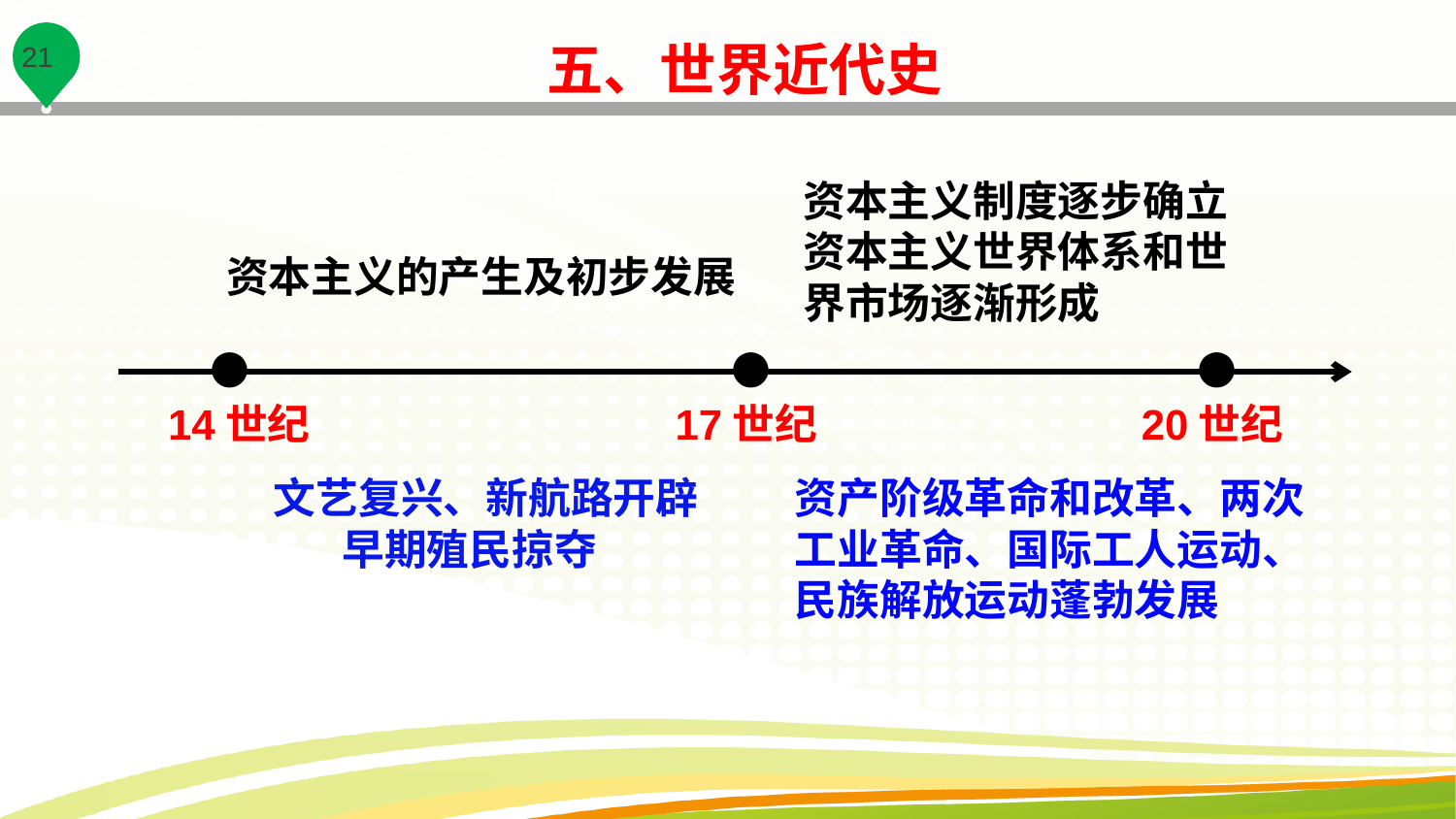

五、世界近代史
资本主义制度逐步确立
资本主义世界体系和世界市场逐渐形成
资本主义的产生及初步发展
●
●
●
14世纪
17世纪
20世纪
文艺复兴、新航路开辟
      早期殖民掠夺
资产阶级革命和改革、两次工业革命、国际工人运动、民族解放运动蓬勃发展